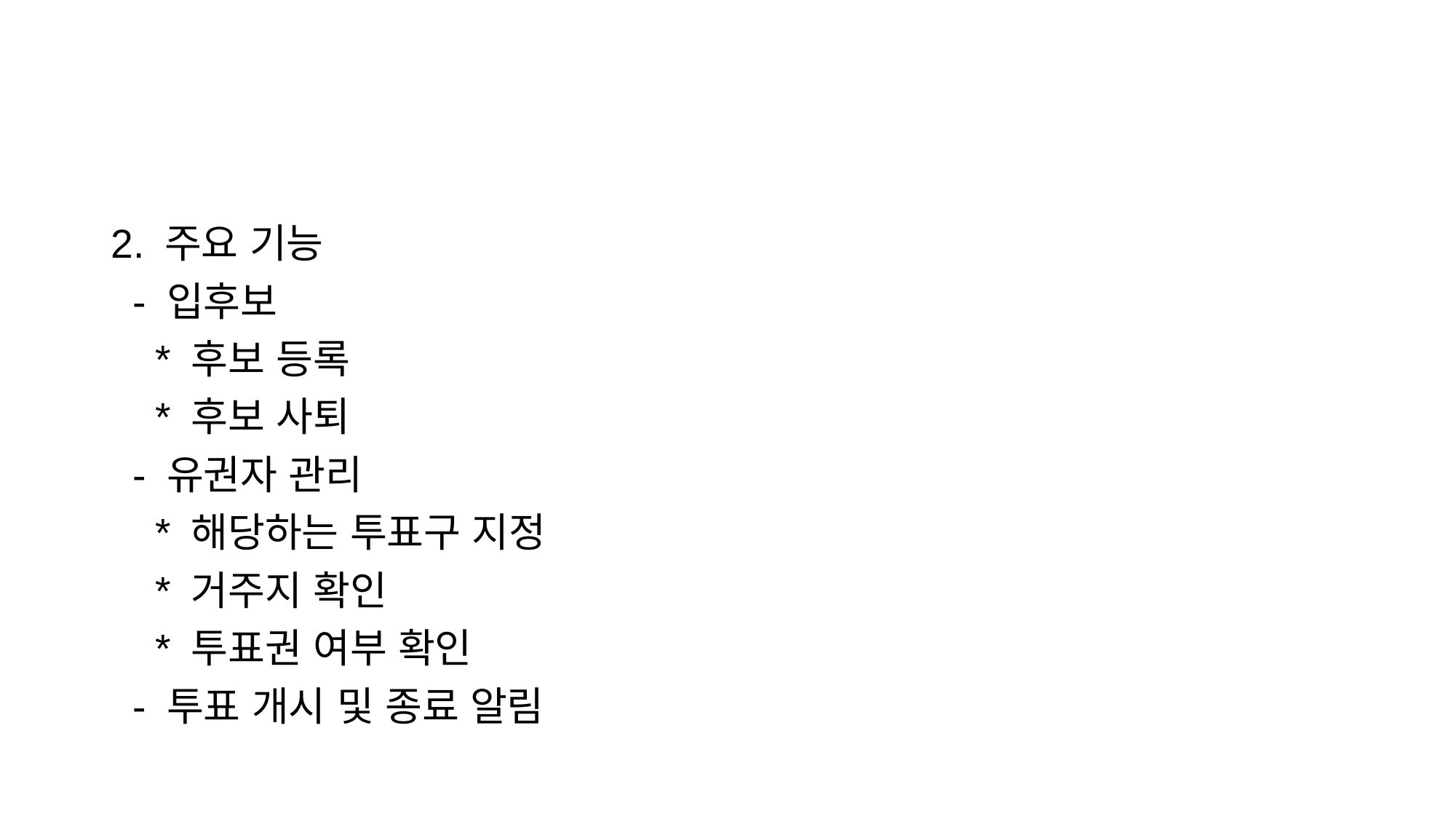

#
2. 주요 기능
  - 입후보
    * 후보 등록
    * 후보 사퇴
  - 유권자 관리
    * 해당하는 투표구 지정
    * 거주지 확인
    * 투표권 여부 확인
  - 투표 개시 및 종료 알림